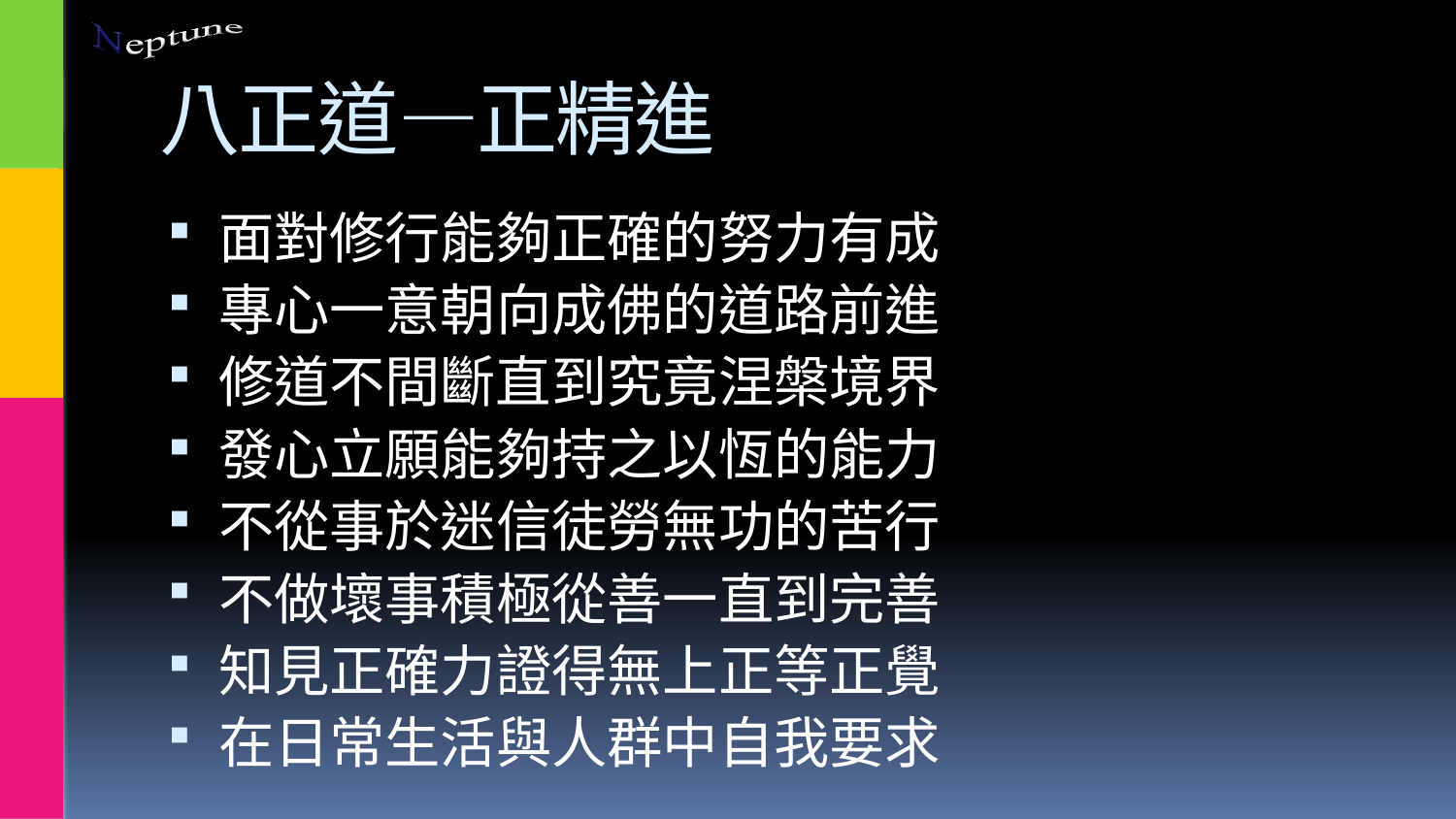

# 八正道—正精進
面對修行能夠正確的努力有成
專心一意朝向成佛的道路前進
修道不間斷直到究竟涅槃境界
發心立願能夠持之以恆的能力
不從事於迷信徒勞無功的苦行
不做壞事積極從善一直到完善
知見正確力證得無上正等正覺
在日常生活與人群中自我要求